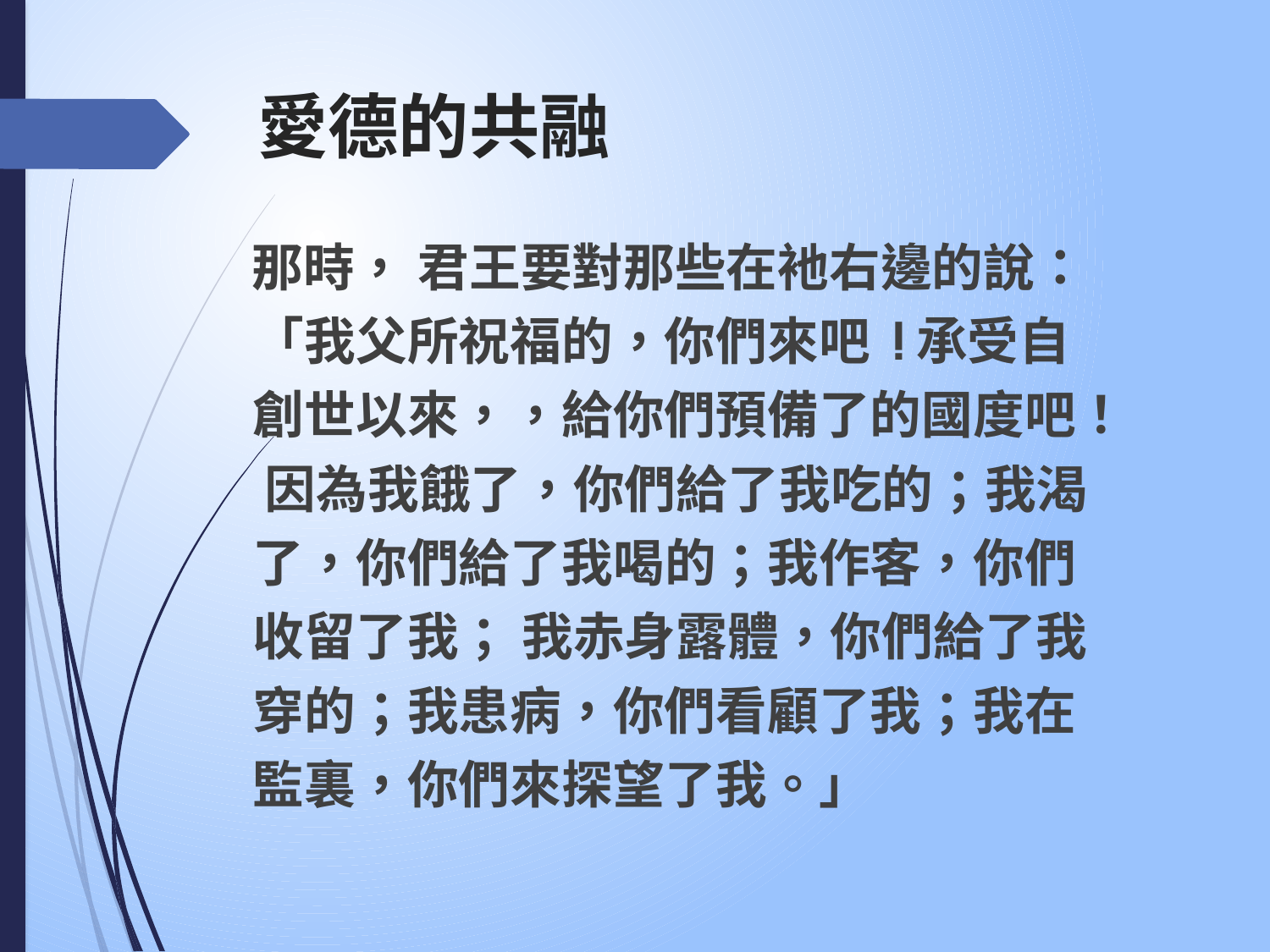

# 愛德的共融
   那時， 君王要對那些在衪右邊的說：「我父所祝福的，你們來吧 !承受自創世以來，，給你們預備了的國度吧！ 因為我餓了，你們給了我吃的；我渴了，你們給了我喝的；我作客，你們收留了我； 我赤身露體，你們給了我穿的；我患病，你們看顧了我；我在監裏，你們來探望了我。」